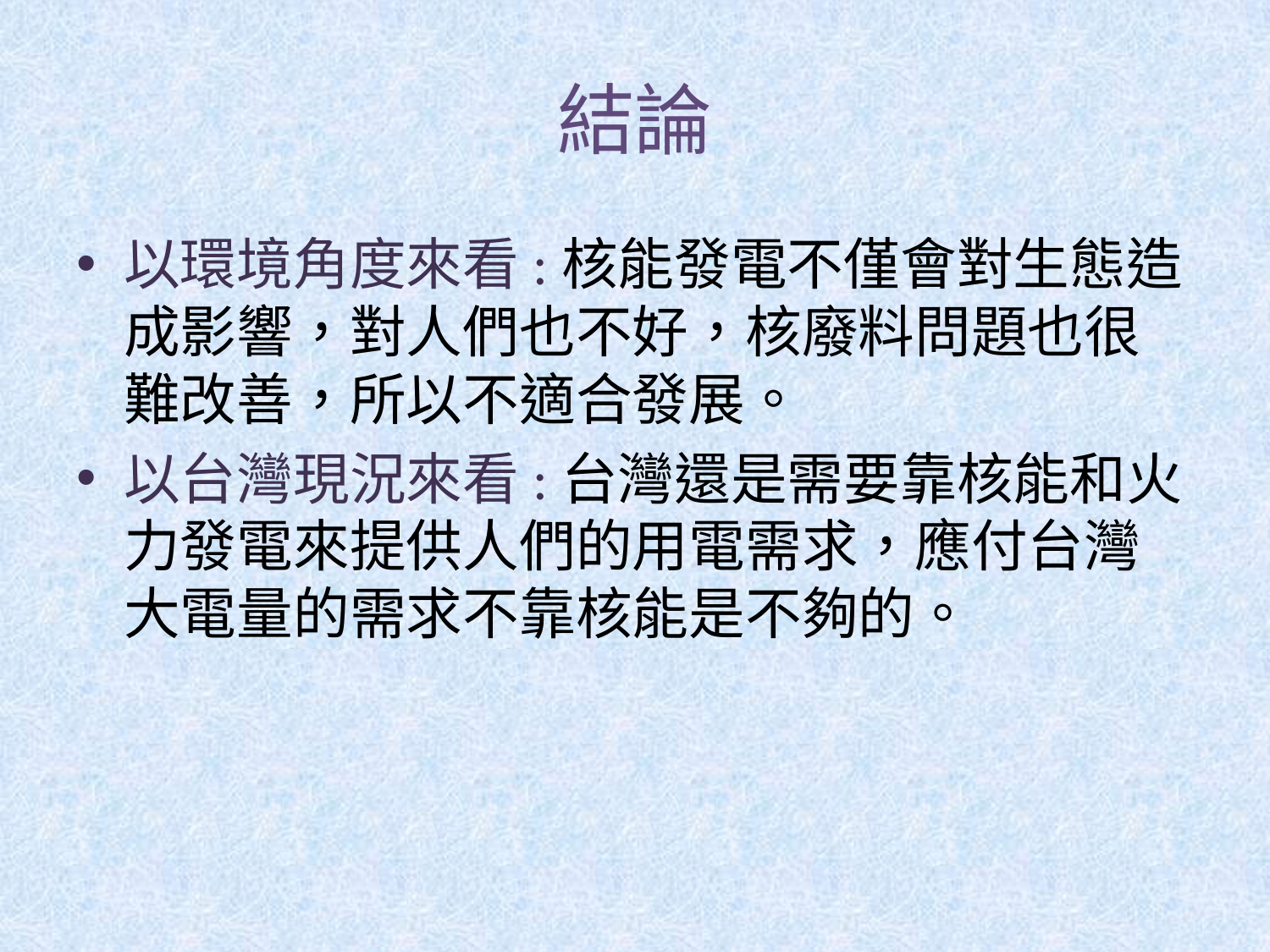

# 結論
以環境角度來看:核能發電不僅會對生態造成影響，對人們也不好，核廢料問題也很難改善，所以不適合發展。
以台灣現況來看:台灣還是需要靠核能和火力發電來提供人們的用電需求，應付台灣大電量的需求不靠核能是不夠的。